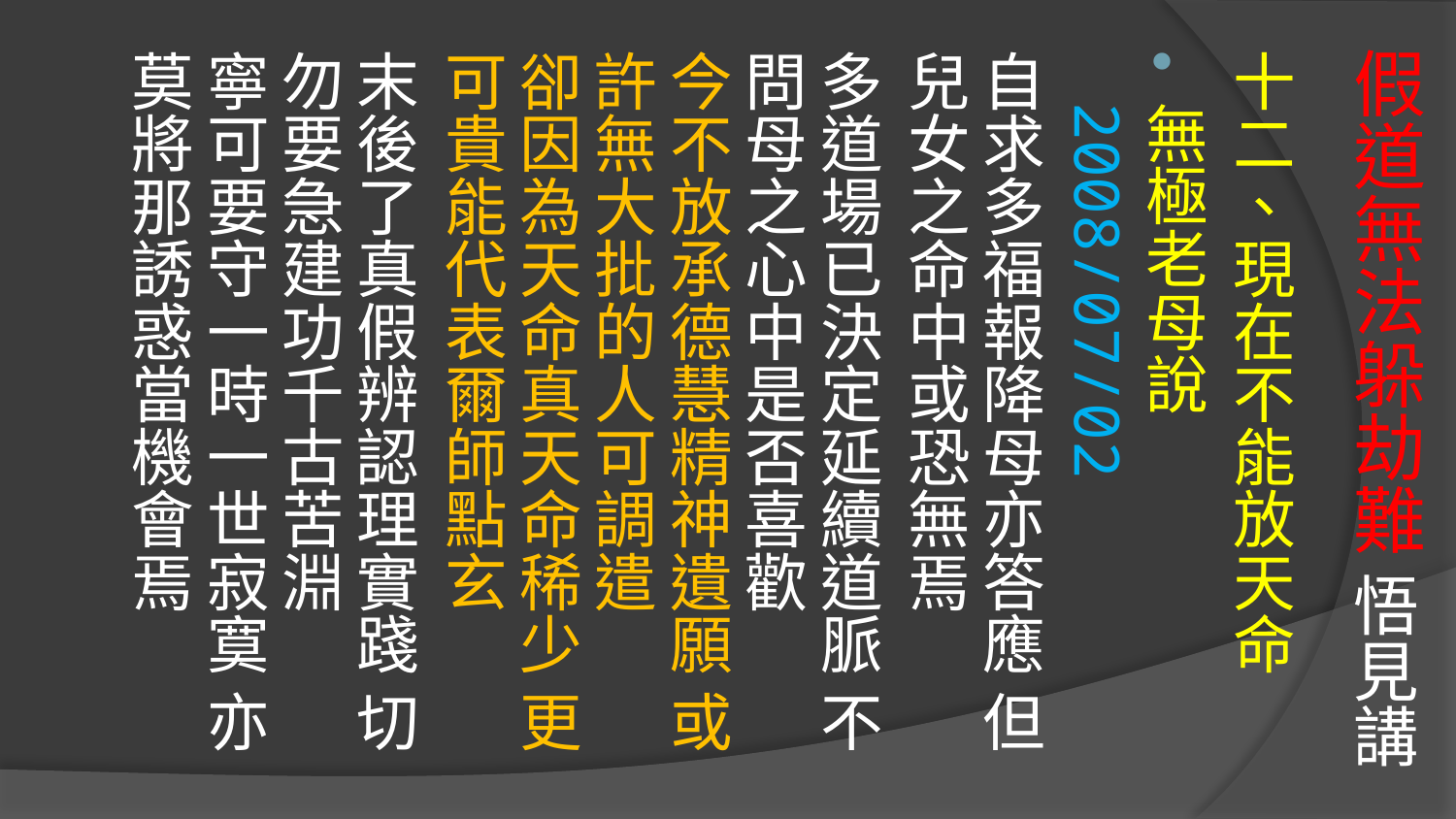

# 假道無法躲劫難 悟見講
十二、現在不能放天命
無極老母說2008/07/02
自求多福報降母亦答應 但兒女之命中或恐無焉
多道場已決定延續道脈 不問母之心中是否喜歡
今不放承德慧精神遺願 或許無大批的人可調遣
卻因為天命真天命稀少 更可貴能代表爾師點玄
末後了真假辨認理實踐 切勿要急建功千古苦淵
寧可要守一時一世寂寞 亦莫將那誘惑當機會焉